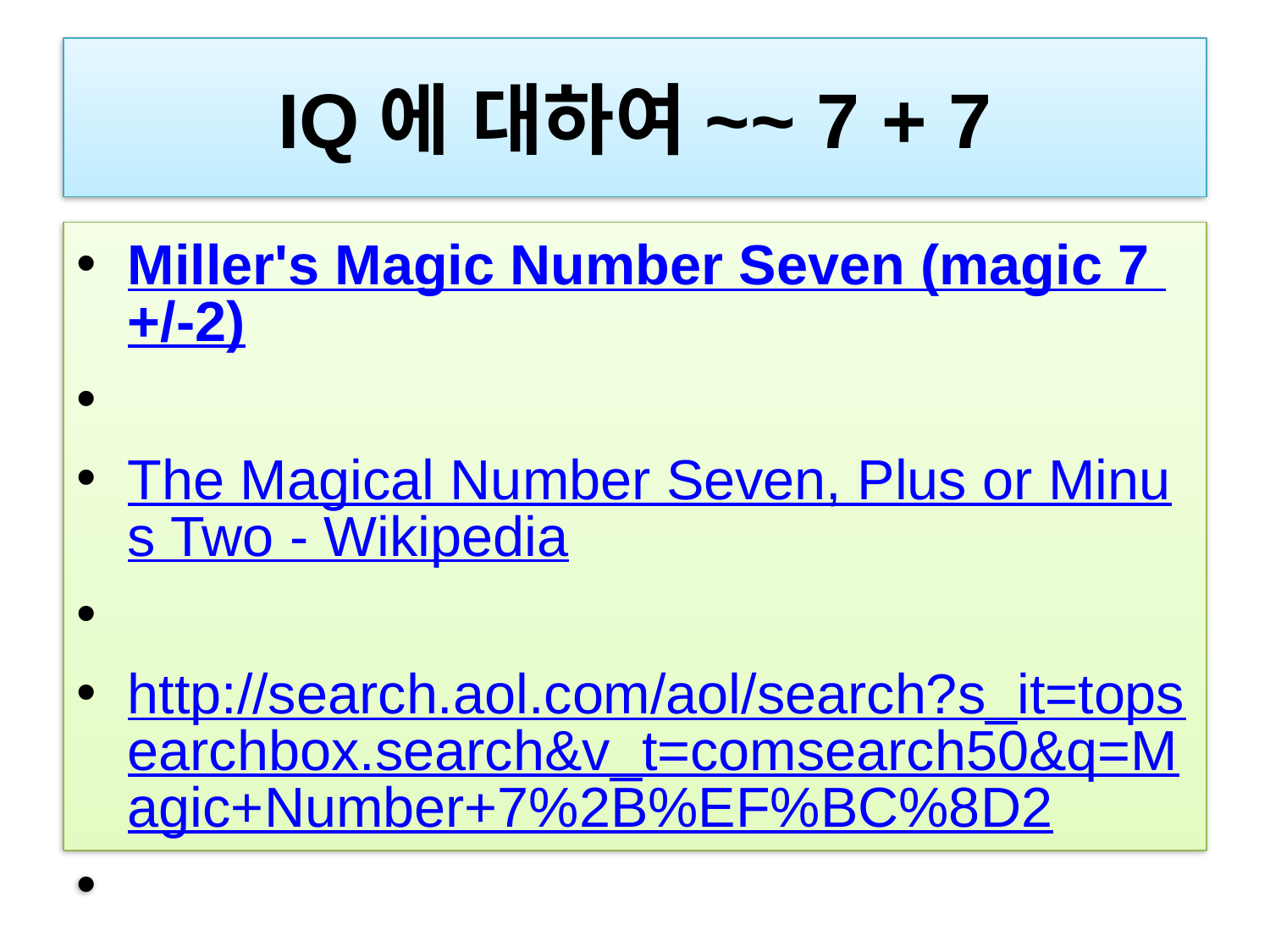

# IQ에 대하여~~ 7 + 7
Miller's Magic Number Seven (magic 7 +/-2)

The Magical Number Seven, Plus or Minus Two - Wikipedia

http://search.aol.com/aol/search?s_it=topsearchbox.search&v_t=comsearch50&q=Magic+Number+7%2B%EF%BC%8D2